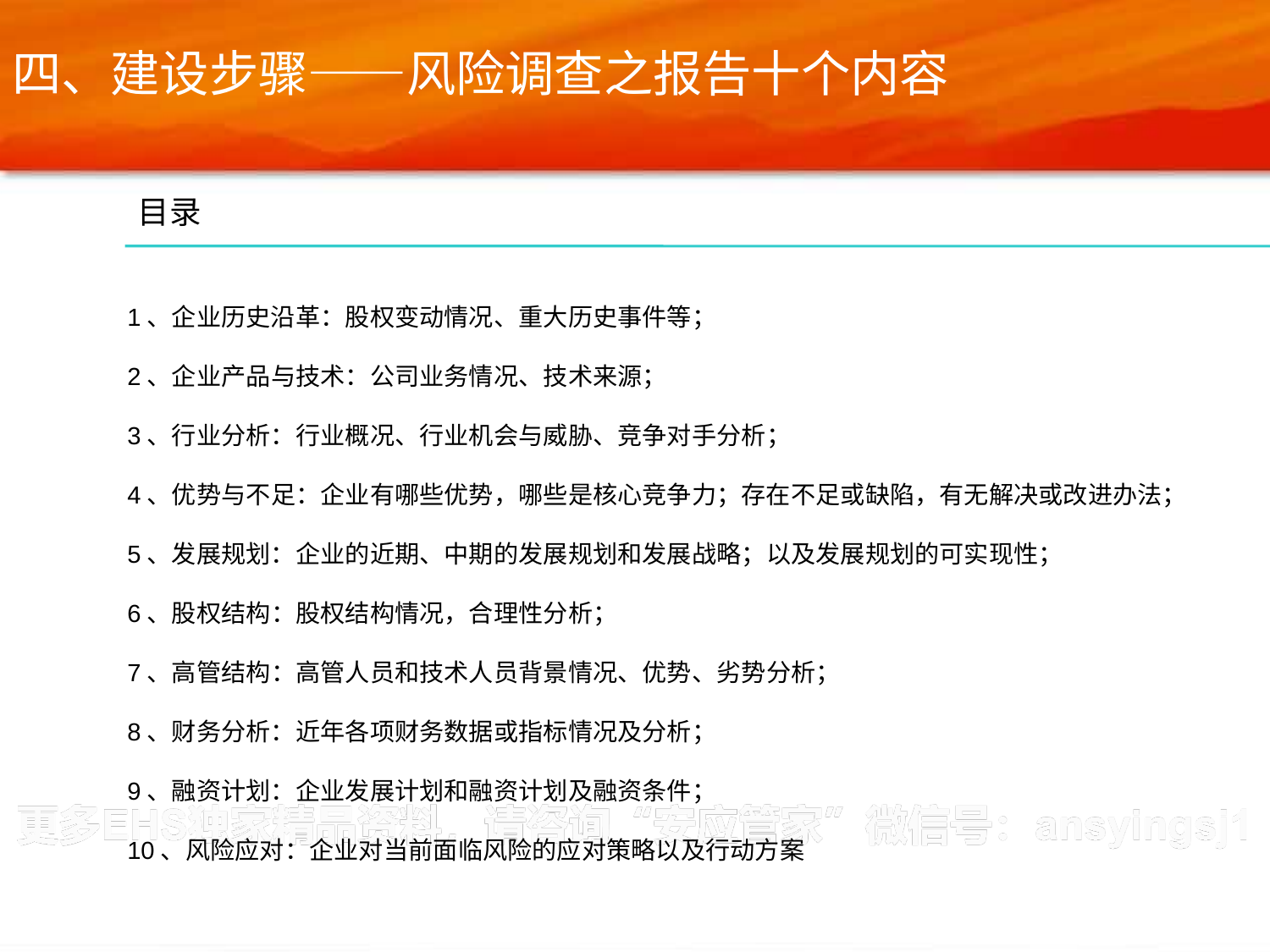

四、建设步骤——风险调查之报告十个内容
目录

1、企业历史沿革：股权变动情况、重大历史事件等；
2、企业产品与技术：公司业务情况、技术来源；
3、行业分析：行业概况、行业机会与威胁、竞争对手分析；
4、优势与不足：企业有哪些优势，哪些是核心竞争力；存在不足或缺陷，有无解决或改进办法；
5、发展规划：企业的近期、中期的发展规划和发展战略；以及发展规划的可实现性；
6、股权结构：股权结构情况，合理性分析；
7、高管结构：高管人员和技术人员背景情况、优势、劣势分析；
8、财务分析：近年各项财务数据或指标情况及分析；
9、融资计划：企业发展计划和融资计划及融资条件；
10、风险应对：企业对当前面临风险的应对策略以及行动方案